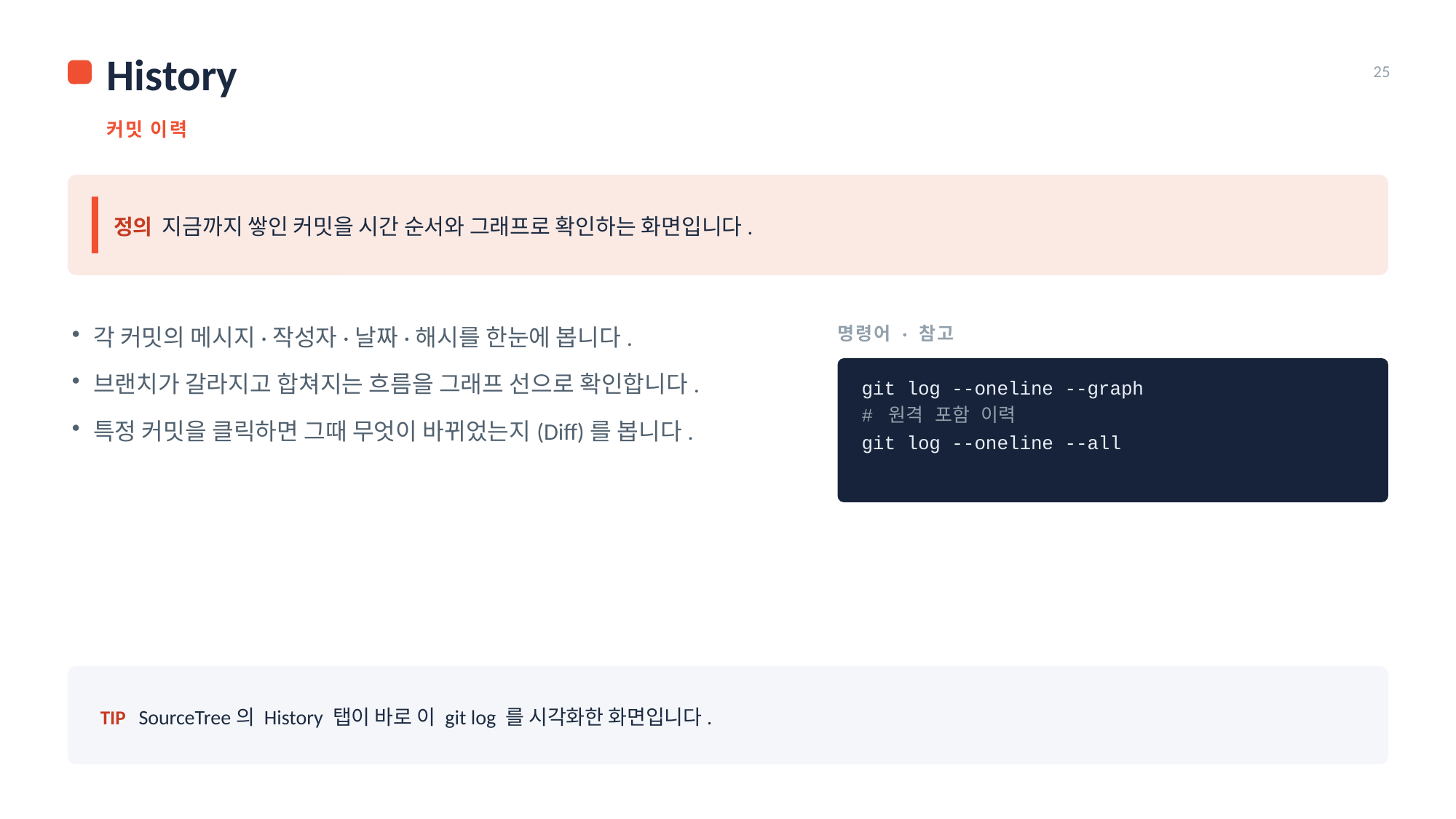

History
25

커밋 이력

정의  지금까지 쌓인 커밋을 시간 순서와 그래프로 확인하는 화면입니다.

명령어 · 참고
각 커밋의 메시지·작성자·날짜·해시를 한눈에 봅니다.
브랜치가 갈라지고 합쳐지는 흐름을 그래프 선으로 확인합니다.
특정 커밋을 클릭하면 그때 무엇이 바뀌었는지(Diff)를 봅니다.

git log --oneline --graph
# 원격 포함 이력
git log --oneline --all

TIP   SourceTree의 History 탭이 바로 이 git log 를 시각화한 화면입니다.